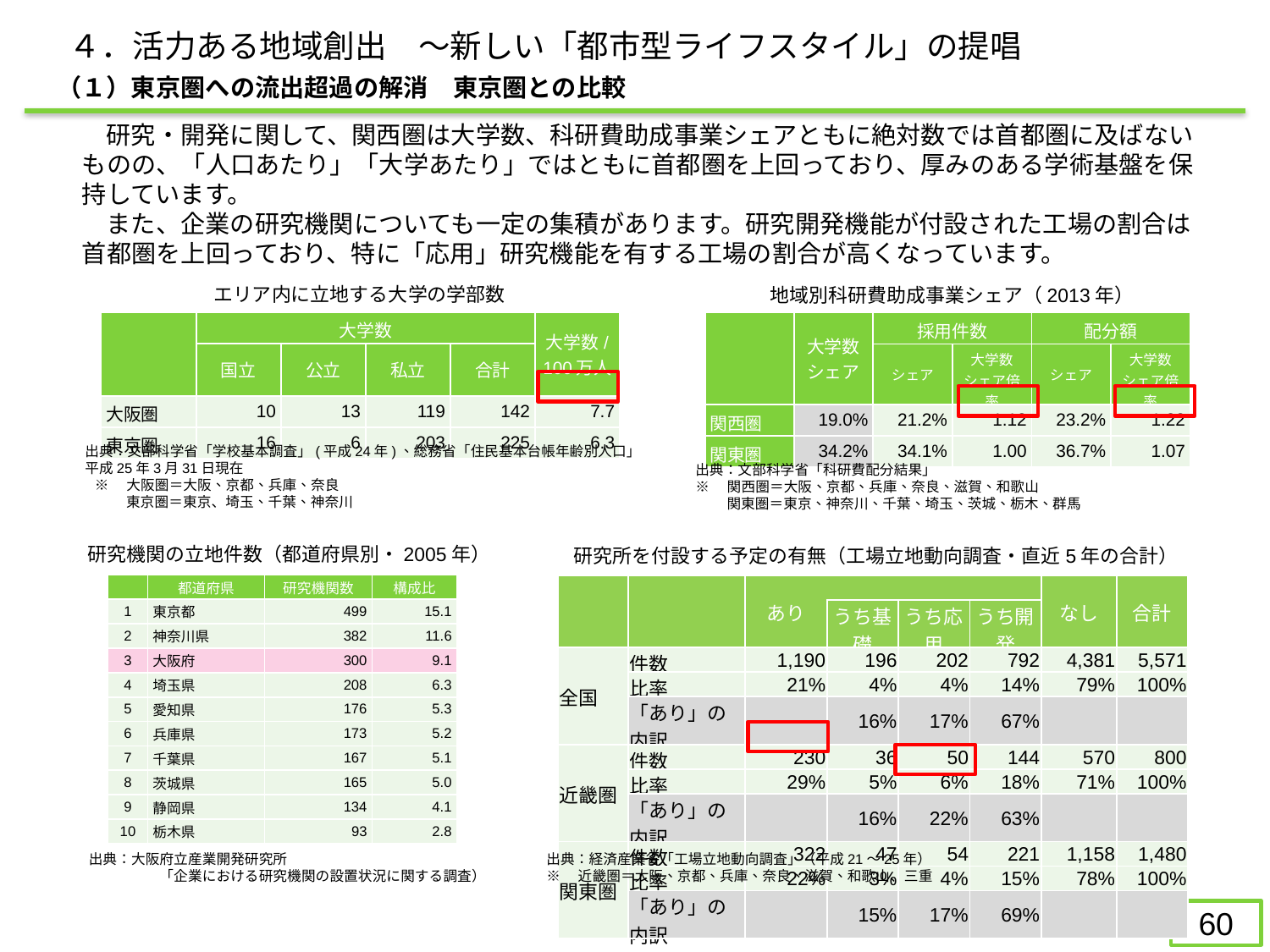

４．活力ある地域創出　～新しい「都市型ライフスタイル」の提唱
（１）東京圏への流出超過の解消　東京圏との比較
　　研究・開発に関して、関西圏は大学数、科研費助成事業シェアともに絶対数では首都圏に及ばないものの、「人口あたり」「大学あたり」ではともに首都圏を上回っており、厚みのある学術基盤を保持しています。
　　また、企業の研究機関についても一定の集積があります。研究開発機能が付設された工場の割合は首都圏を上回っており、特に「応用」研究機能を有する工場の割合が高くなっています。
エリア内に立地する大学の学部数
地域別科研費助成事業シェア（2013年）
|  | 大学数 |  |  |  | 大学数/100万人 |
| --- | --- | --- | --- | --- | --- |
|  | 国立 | 公立 | 私立 | 合計 |  |
| 大阪圏 | 10 | 13 | 119 | 142 | 7.7 |
| 東京圏 | 16 | 6 | 203 | 225 | 6.3 |
|  | 大学数 シェア | 採用件数 |  | 配分額 |  |
| --- | --- | --- | --- | --- | --- |
|  |  | シェア | 大学数 シェア倍率 | シェア | 大学数 シェア倍率 |
| 関西圏 | 19.0% | 21.2% | 1.12 | 23.2% | 1.22 |
| 関東圏 | 34.2% | 34.1% | 1.00 | 36.7% | 1.07 |

出典：文部科学省「学校基本調査」(平成24年)、総務省「住民基本台帳年齢別人口」
平成25年3月31日現在
出典：文部科学省「科研費配分結果」
※　関西圏＝大阪、京都、兵庫、奈良、滋賀、和歌山
　　 関東圏＝東京、神奈川、千葉、埼玉、茨城、栃木、群馬
※　大阪圏＝大阪、京都、兵庫、奈良
　　 東京圏＝東京、埼玉、千葉、神奈川
研究機関の立地件数（都道府県別・2005年）
研究所を付設する予定の有無（工場立地動向調査・直近5年の合計）
|  | 都道府県 | 研究機関数 | 構成比 |
| --- | --- | --- | --- |
| 1 | 東京都 | 499 | 15.1 |
| 2 | 神奈川県 | 382 | 11.6 |
| 3 | 大阪府 | 300 | 9.1 |
| 4 | 埼玉県 | 208 | 6.3 |
| 5 | 愛知県 | 176 | 5.3 |
| 6 | 兵庫県 | 173 | 5.2 |
| 7 | 千葉県 | 167 | 5.1 |
| 8 | 茨城県 | 165 | 5.0 |
| 9 | 静岡県 | 134 | 4.1 |
| 10 | 栃木県 | 93 | 2.8 |
|  |  | あり |  |  |  | なし | 合計 |
| --- | --- | --- | --- | --- | --- | --- | --- |
|  |  |  | うち基礎 | うち応用 | うち開発 |  |  |
| 全国 | 件数 | 1,190 | 196 | 202 | 792 | 4,381 | 5,571 |
|  | 比率 | 21% | 4% | 4% | 14% | 79% | 100% |
|  | 「あり」の内訳 |  | 16% | 17% | 67% |  |  |
| 近畿圏 | 件数 | 230 | 36 | 50 | 144 | 570 | 800 |
|  | 比率 | 29% | 5% | 6% | 18% | 71% | 100% |
|  | 「あり」の内訳 |  | 16% | 22% | 63% |  |  |
| 関東圏 | 件数 | 322 | 47 | 54 | 221 | 1,158 | 1,480 |
|  | 比率 | 22% | 3% | 4% | 15% | 78% | 100% |
|  | 「あり」の内訳 |  | 15% | 17% | 69% |  |  |

出典：大阪府立産業開発研究所
　　　　　「企業における研究機関の設置状況に関する調査）
出典：経済産業省「工場立地動向調査」（平成21～25年）
※　近畿圏＝大阪、京都、兵庫、奈良、滋賀、和歌山、三重
60